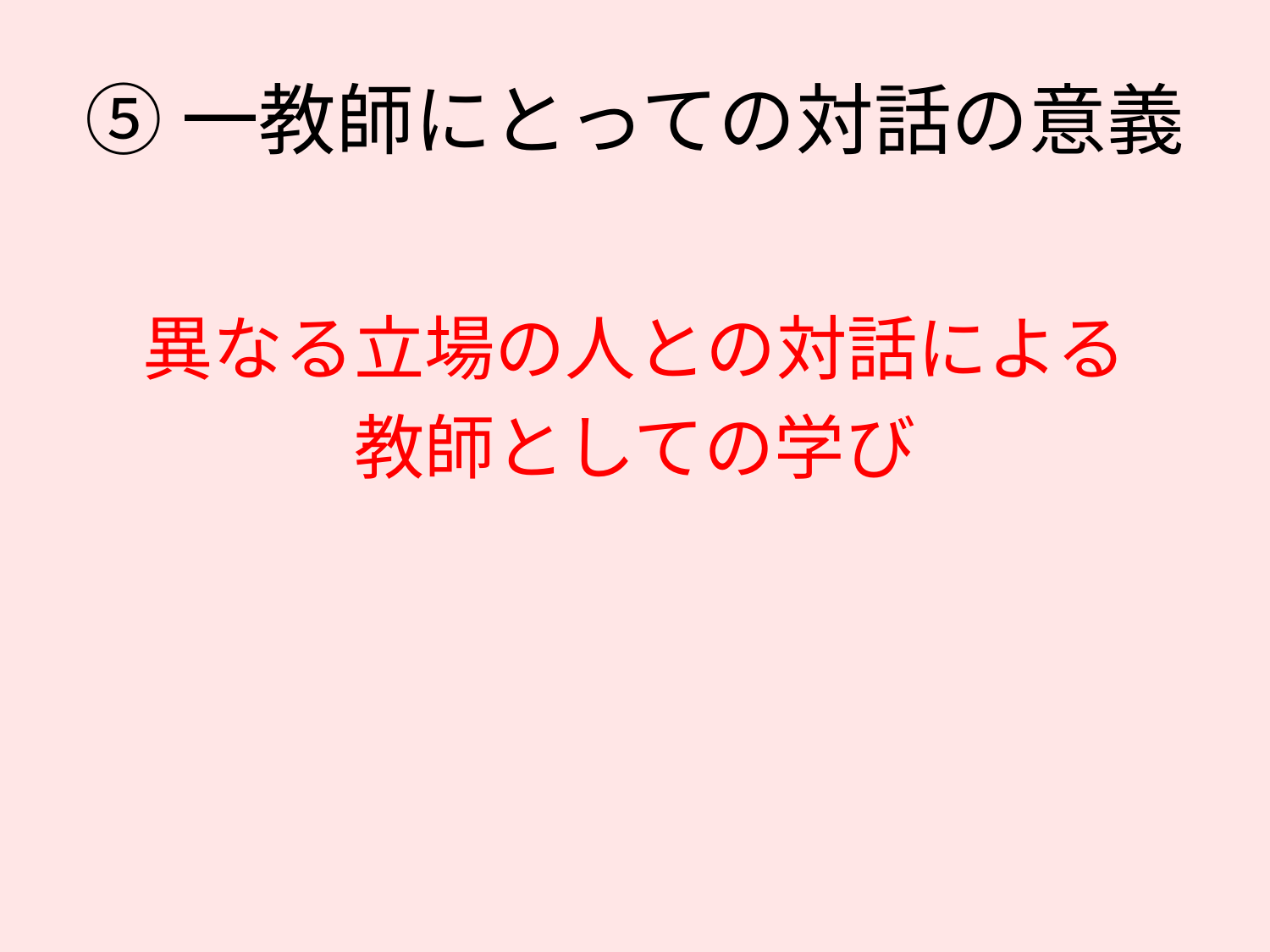

# ⑤一教師にとっての対話の意義
異なる立場の人との対話による
教師としての学び